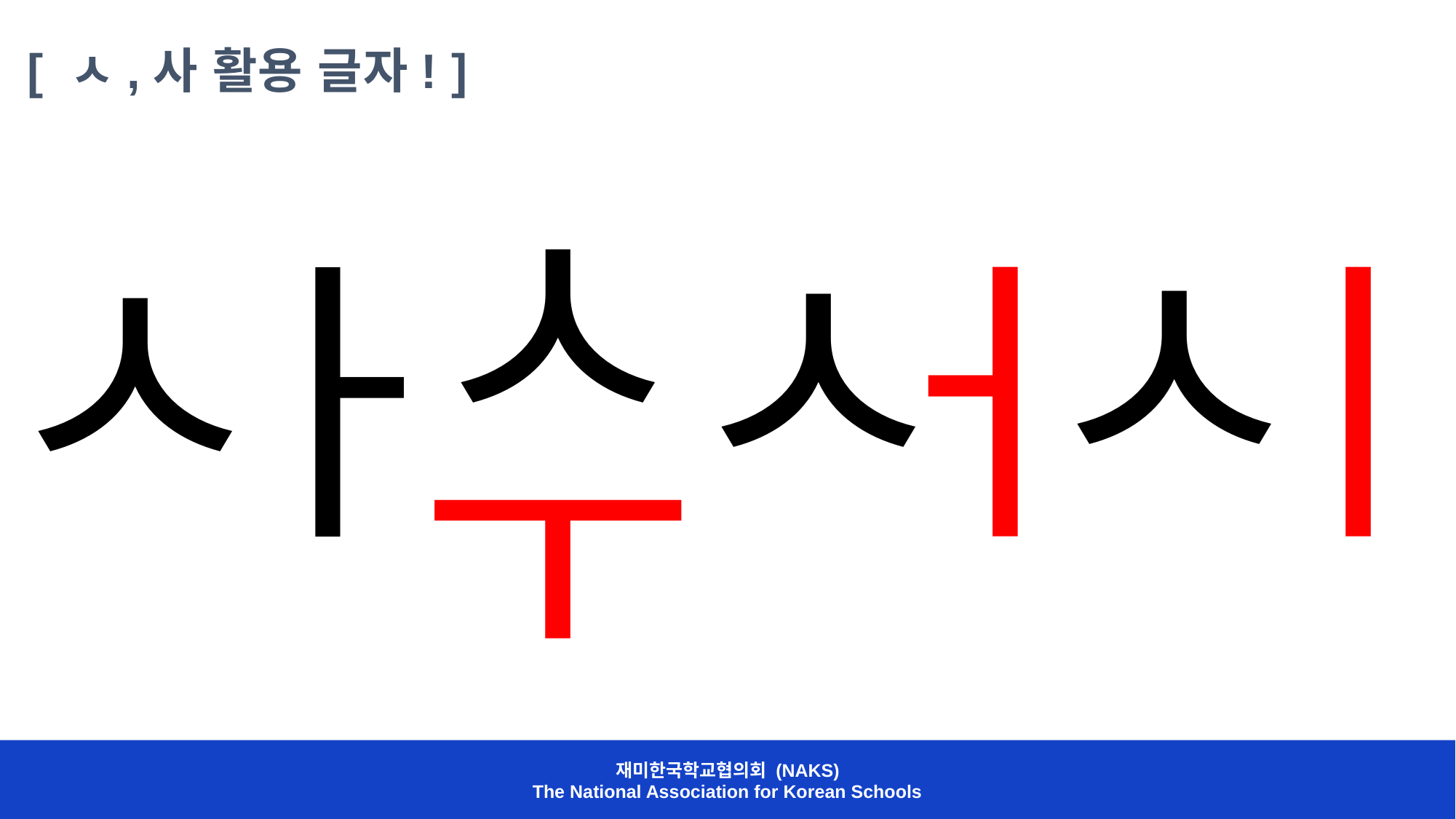

[ ㅅ,사 활용 글자! ]
ㅅ
ㅅ
ㅅ
ㅅ
ㅏ
ㅓ
ㅣ
ㅜ
재미한국학교협의회 (NAKS)
The National Association for Korean Schools